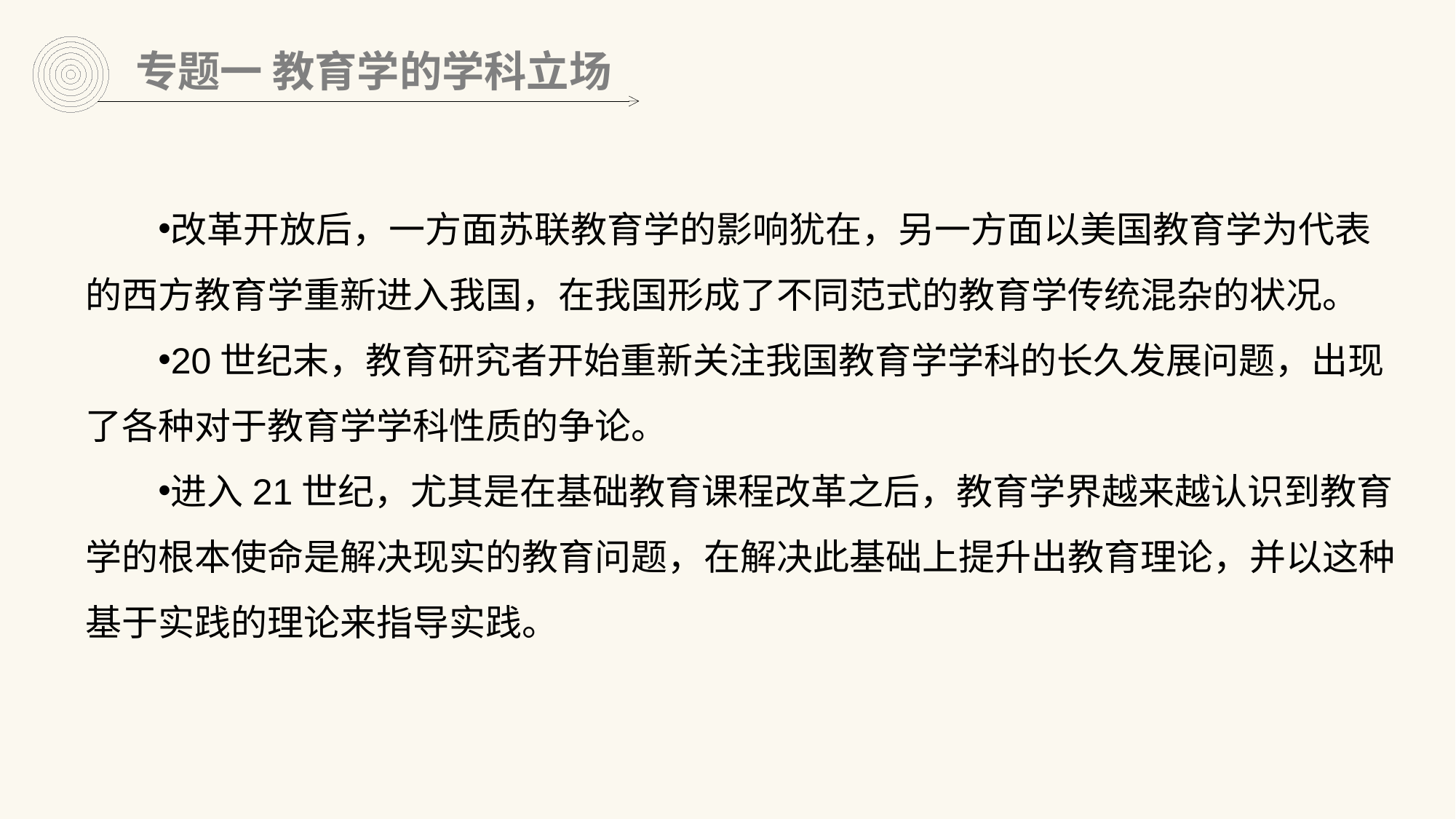

专题一 教育学的学科立场
改革开放后，一方面苏联教育学的影响犹在，另一方面以美国教育学为代表的西方教育学重新进入我国，在我国形成了不同范式的教育学传统混杂的状况。
20世纪末，教育研究者开始重新关注我国教育学学科的长久发展问题，出现了各种对于教育学学科性质的争论。
进入21世纪，尤其是在基础教育课程改革之后，教育学界越来越认识到教育学的根本使命是解决现实的教育问题，在解决此基础上提升出教育理论，并以这种基于实践的理论来指导实践。